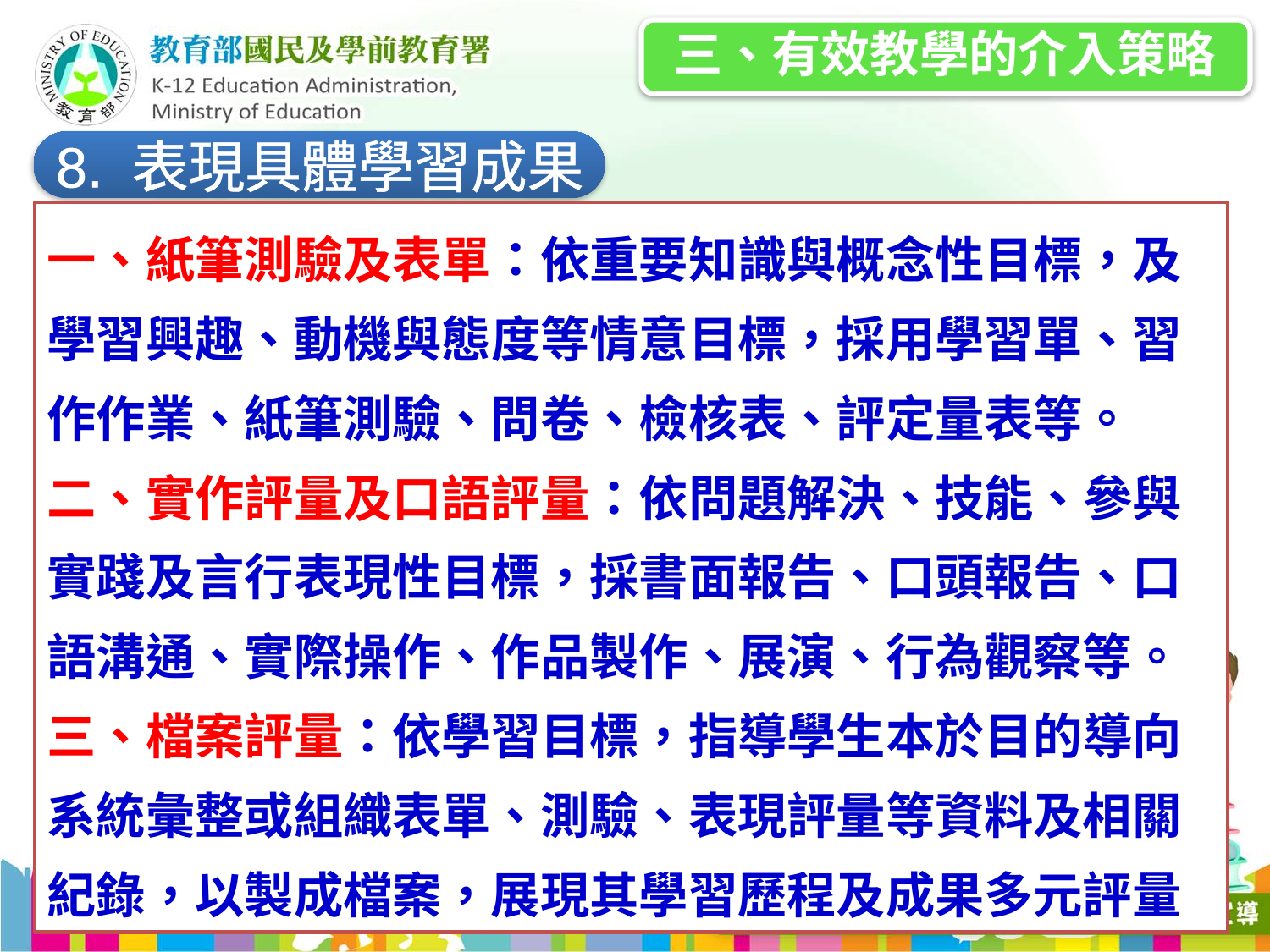

三、有效教學的介入策略
8. 表現具體學習成果
一、紙筆測驗及表單：依重要知識與概念性目標，及
學習興趣、動機與態度等情意目標，採用學習單、習
作作業、紙筆測驗、問卷、檢核表、評定量表等。
二、實作評量及口語評量：依問題解決、技能、參與
實踐及言行表現性目標，採書面報告、口頭報告、口
語溝通、實際操作、作品製作、展演、行為觀察等。
三、檔案評量：依學習目標，指導學生本於目的導向
系統彙整或組織表單、測驗、表現評量等資料及相關
紀錄，以製成檔案，展現其學習歷程及成果多元評量